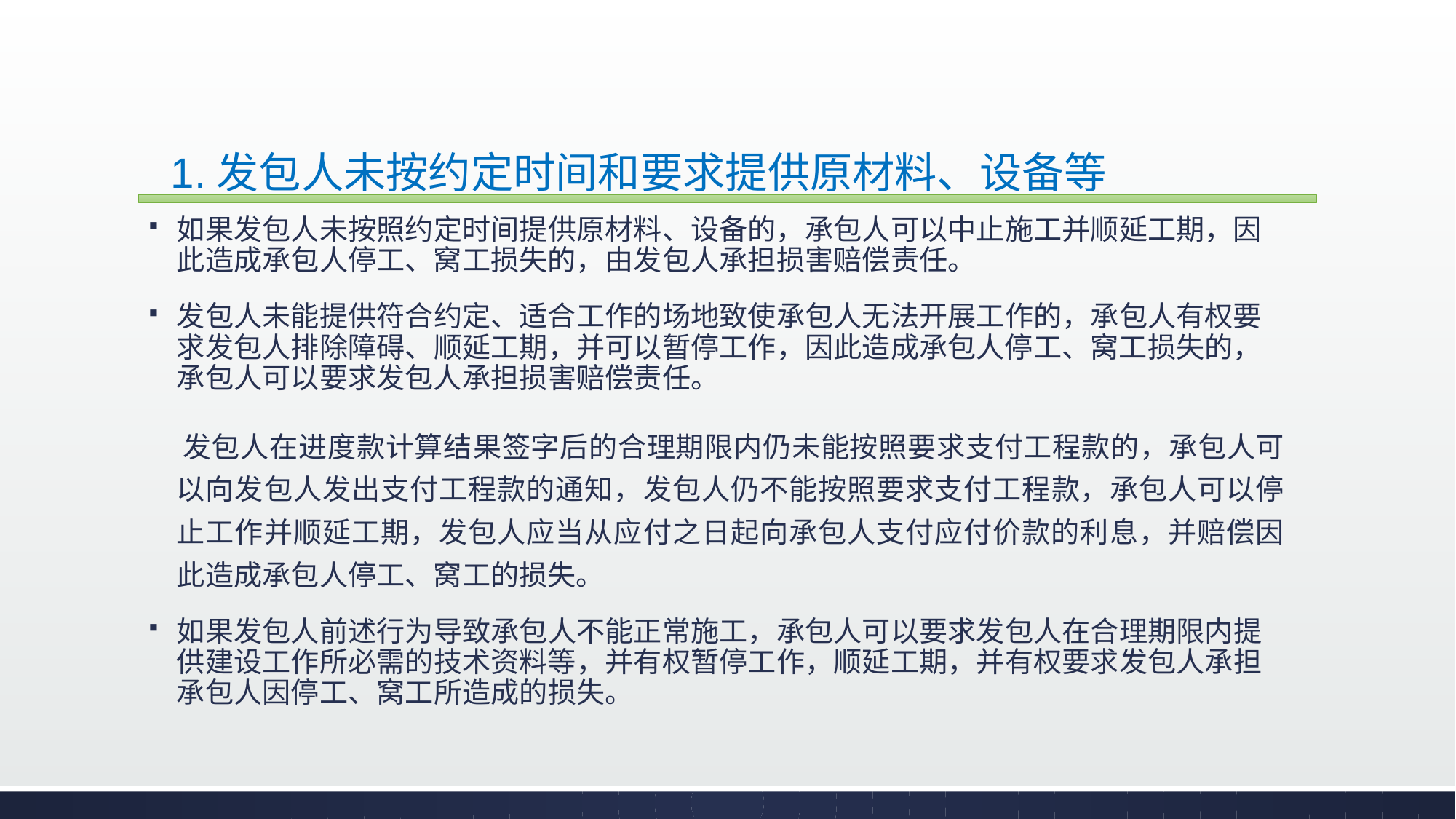

# 1.发包人未按约定时间和要求提供原材料、设备等

如果发包人未按照约定时间提供原材料、设备的，承包人可以中止施工并顺延工期，因此造成承包人停工、窝工损失的，由发包人承担损害赔偿责任。
发包人未能提供符合约定、适合工作的场地致使承包人无法开展工作的，承包人有权要求发包人排除障碍、顺延工期，并可以暂停工作，因此造成承包人停工、窝工损失的，承包人可以要求发包人承担损害赔偿责任。
    发包人在进度款计算结果签字后的合理期限内仍未能按照要求支付工程款的，承包人可以向发包人发出支付工程款的通知，发包人仍不能按照要求支付工程款，承包人可以停止工作并顺延工期，发包人应当从应付之日起向承包人支付应付价款的利息，并赔偿因此造成承包人停工、窝工的损失。
如果发包人前述行为导致承包人不能正常施工，承包人可以要求发包人在合理期限内提供建设工作所必需的技术资料等，并有权暂停工作，顺延工期，并有权要求发包人承担承包人因停工、窝工所造成的损失。